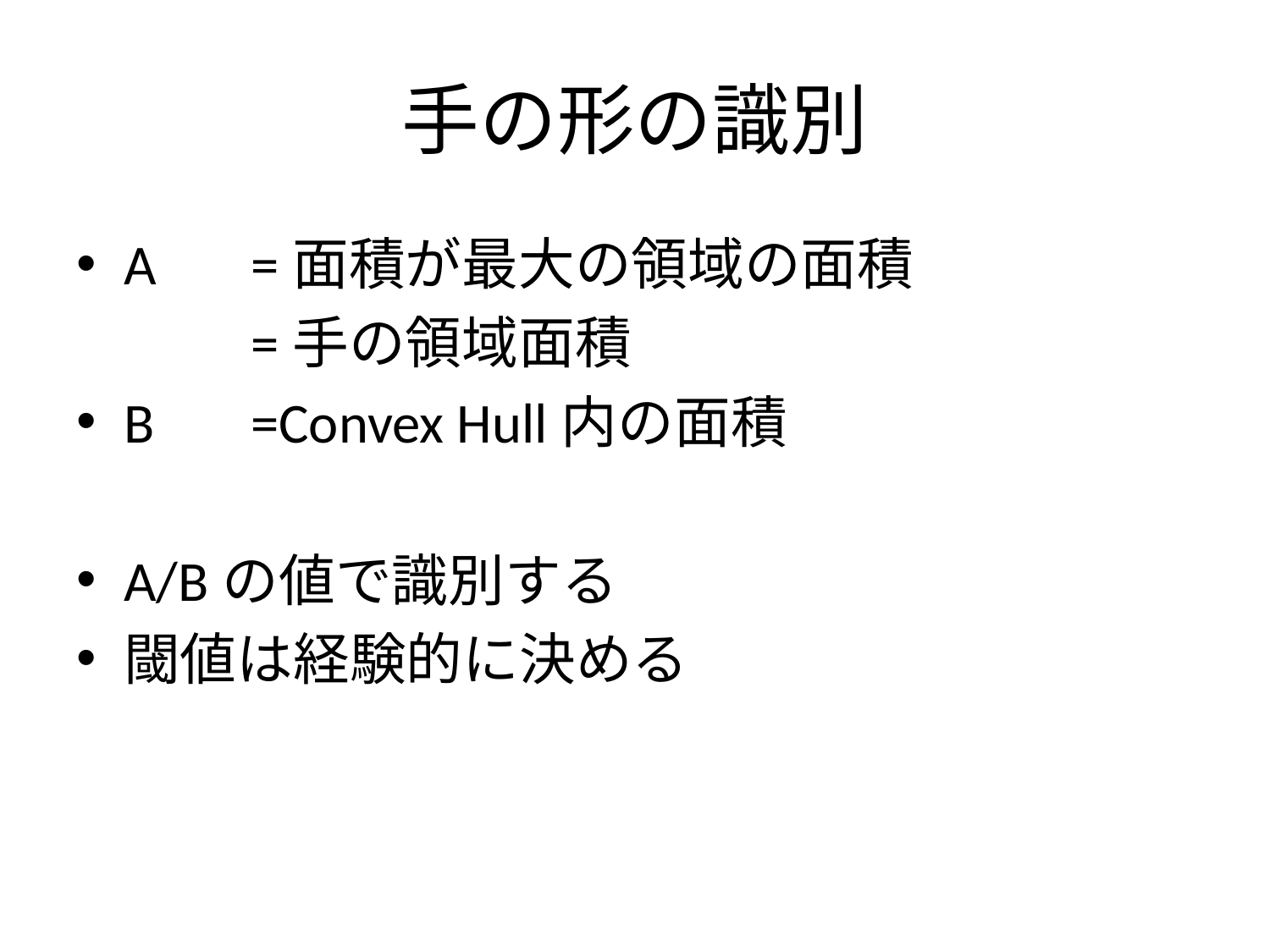

# 手の形の識別
A	=面積が最大の領域の面積
	　	=手の領域面積
B	=Convex Hull内の面積

A/Bの値で識別する
閾値は経験的に決める